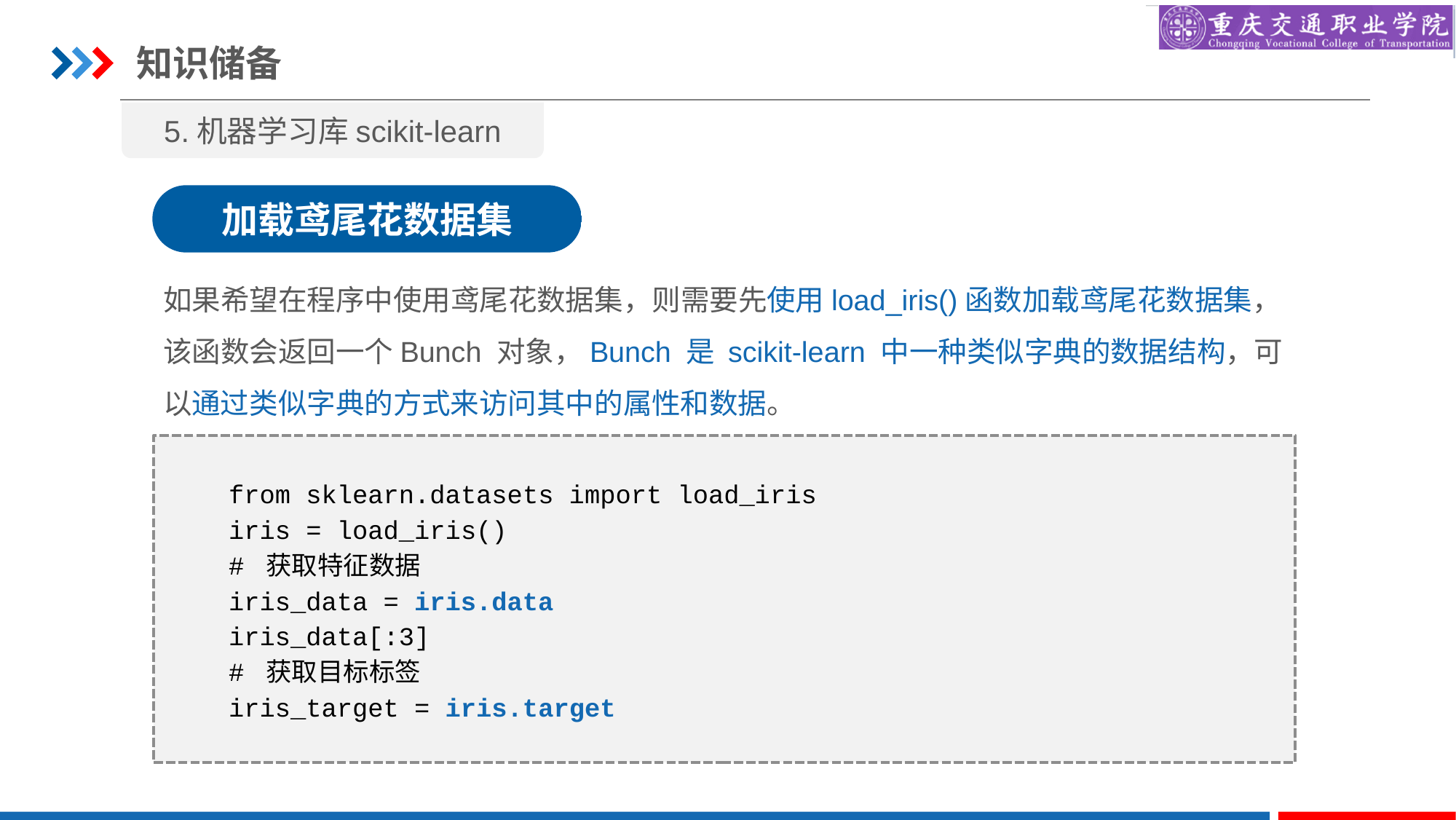

知识储备

5.机器学习库scikit-learn
加载鸢尾花数据集
如果希望在程序中使用鸢尾花数据集，则需要先使用load_iris()函数加载鸢尾花数据集，该函数会返回一个Bunch 对象，Bunch 是 scikit-learn 中一种类似字典的数据结构，可以通过类似字典的方式来访问其中的属性和数据。

from sklearn.datasets import load_iris
iris = load_iris()
# 获取特征数据
iris_data = iris.data
iris_data[:3]
# 获取目标标签
iris_target = iris.target